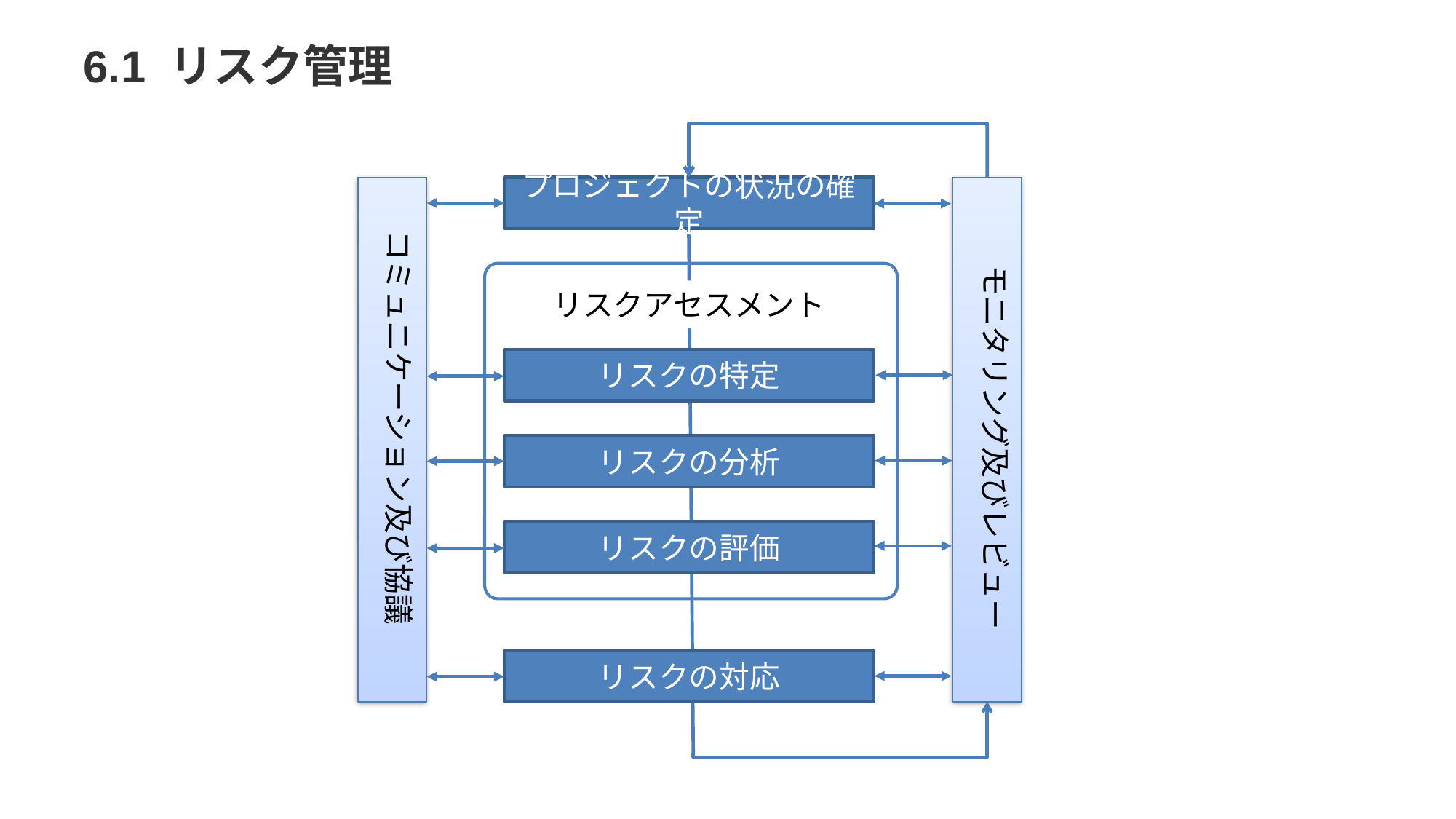

# 6.1 リスク管理

コミュニケーション及び協議
プロジェクトの状況の確定

モニタリング及びレビュー

リスクアセスメント
リスクの特定
リスクの分析
リスクの評価
リスクの対応